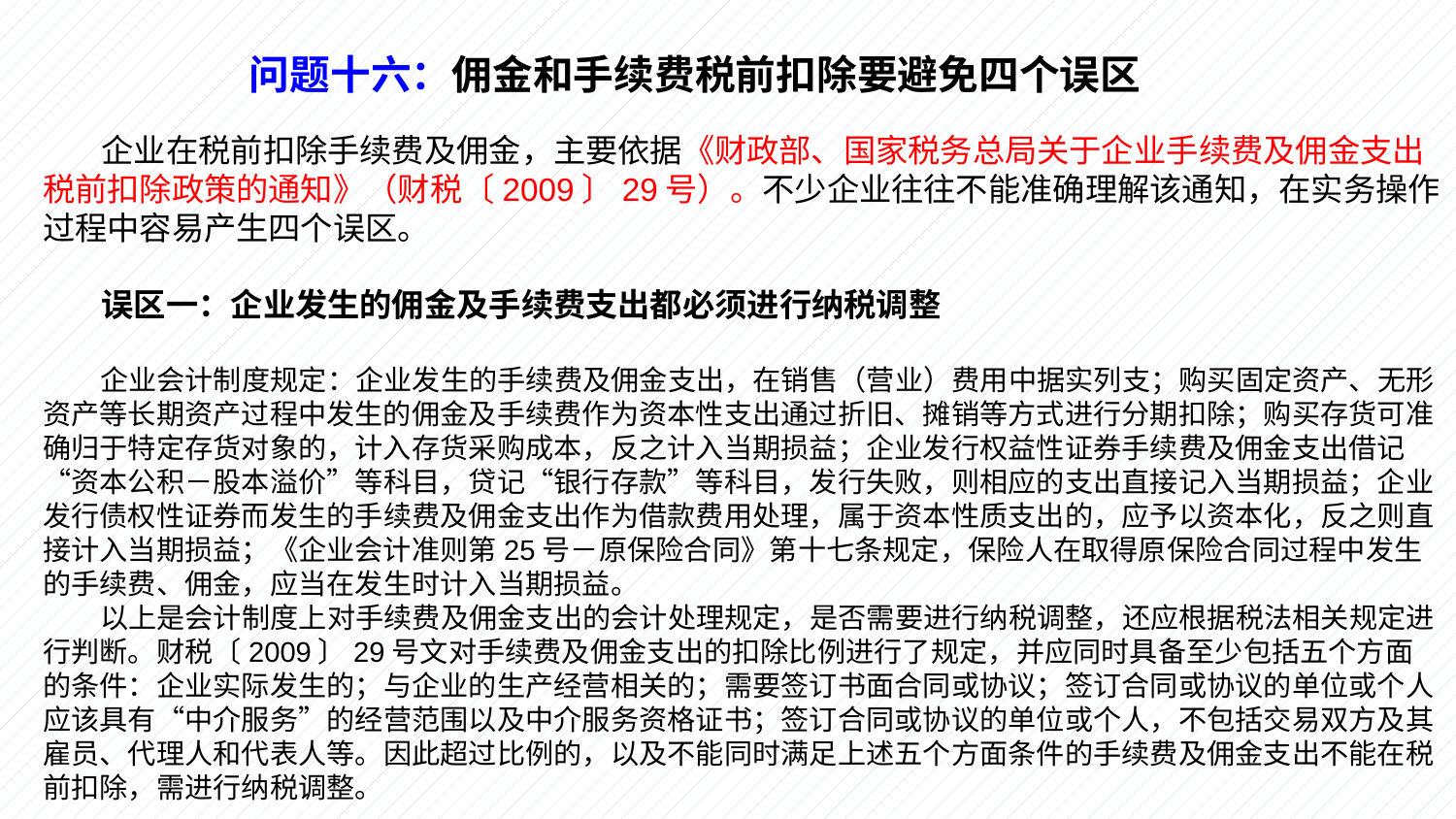

问题十六：佣金和手续费税前扣除要避免四个误区
       企业在税前扣除手续费及佣金，主要依据《财政部、国家税务总局关于企业手续费及佣金支出税前扣除政策的通知》（财税〔2009〕29号）。不少企业往往不能准确理解该通知，在实务操作过程中容易产生四个误区。

       误区一：企业发生的佣金及手续费支出都必须进行纳税调整

        企业会计制度规定：企业发生的手续费及佣金支出，在销售（营业）费用中据实列支；购买固定资产、无形资产等长期资产过程中发生的佣金及手续费作为资本性支出通过折旧、摊销等方式进行分期扣除；购买存货可准确归于特定存货对象的，计入存货采购成本，反之计入当期损益；企业发行权益性证券手续费及佣金支出借记“资本公积－股本溢价”等科目，贷记“银行存款”等科目，发行失败，则相应的支出直接记入当期损益；企业发行债权性证券而发生的手续费及佣金支出作为借款费用处理，属于资本性质支出的，应予以资本化，反之则直接计入当期损益；《企业会计准则第25号－原保险合同》第十七条规定，保险人在取得原保险合同过程中发生的手续费、佣金，应当在发生时计入当期损益。
        以上是会计制度上对手续费及佣金支出的会计处理规定，是否需要进行纳税调整，还应根据税法相关规定进行判断。财税〔2009〕29号文对手续费及佣金支出的扣除比例进行了规定，并应同时具备至少包括五个方面的条件：企业实际发生的；与企业的生产经营相关的；需要签订书面合同或协议；签订合同或协议的单位或个人应该具有“中介服务”的经营范围以及中介服务资格证书；签订合同或协议的单位或个人，不包括交易双方及其雇员、代理人和代表人等。因此超过比例的，以及不能同时满足上述五个方面条件的手续费及佣金支出不能在税前扣除，需进行纳税调整。